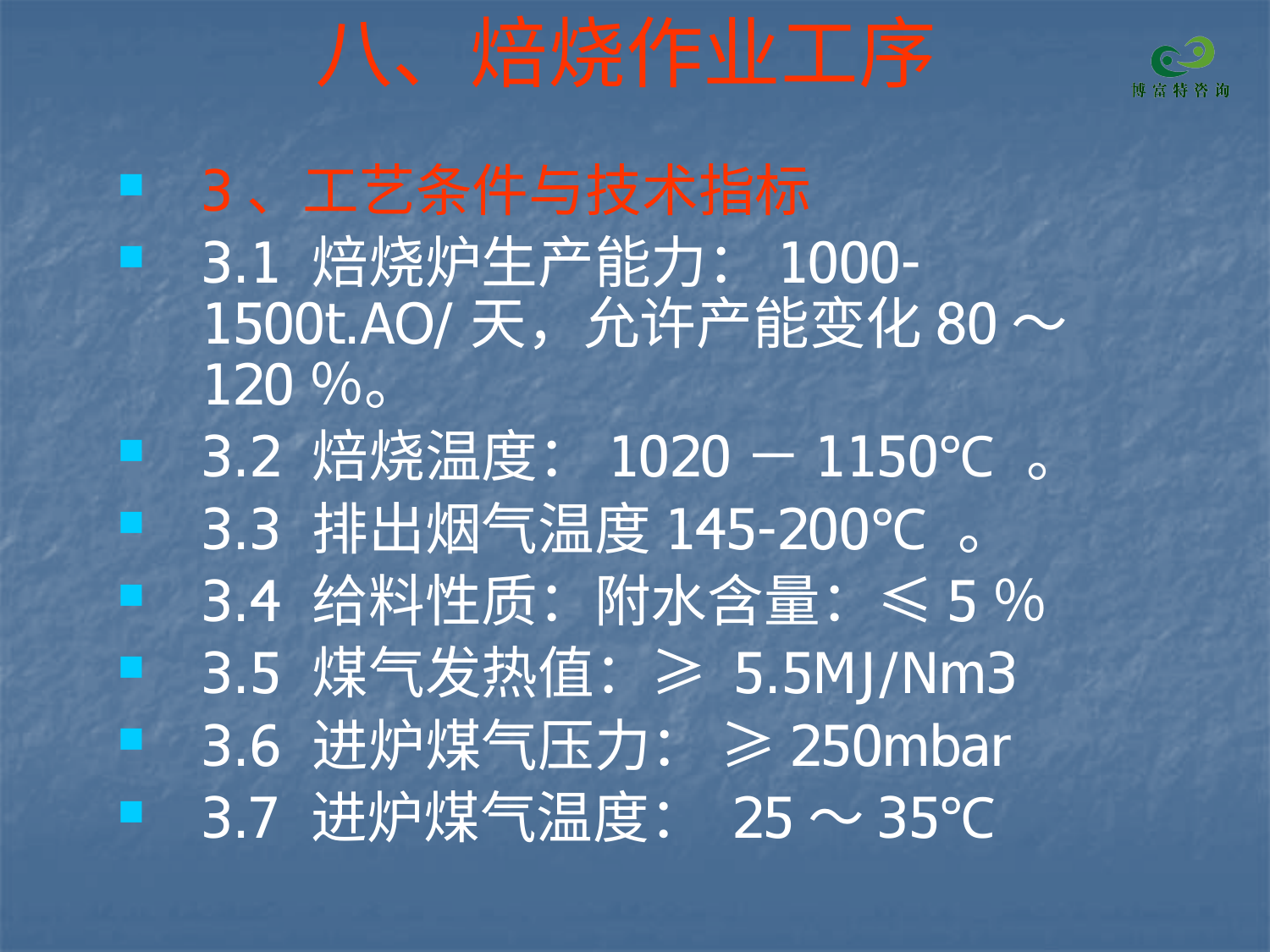

# 八、焙烧作业工序
3、工艺条件与技术指标
3.1 焙烧炉生产能力：1000-1500t.AO/天，允许产能变化80～120％。
3.2 焙烧温度：1020－1150℃ 。
3.3 排出烟气温度145-200℃ 。
3.4 给料性质：附水含量：≤5％
3.5 煤气发热值：≥ 5.5MJ/Nm3
3.6 进炉煤气压力： ≥250mbar
3.7 进炉煤气温度： 25～35℃